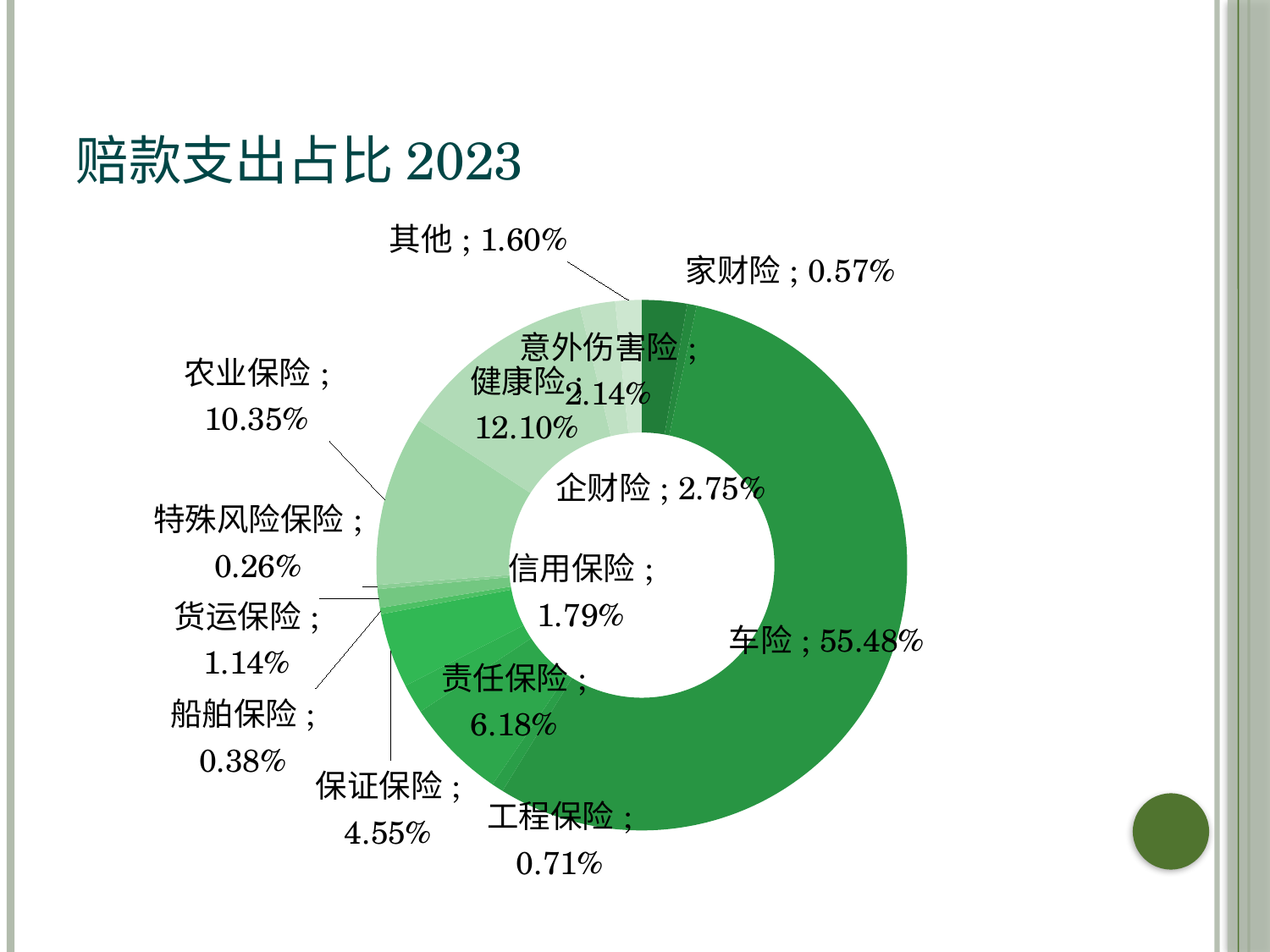

# 赔款支出占比2023

### Chart

| Category |  |
|---|---|
| 企财险 | 0.027469609126613052 |
| 家财险 | 0.005718159715728446 |
| 车险 | 0.5547634187394801 |
| 工程保险 | 0.0071339068636618675 |
| 责任保险 | 0.06183280344118197 |
| 信用保险 | 0.01794370675144941 |
| 保证保险 | 0.04547503272863288 |
| 船舶保险 | 0.0038283149429586684 |
| 货运保险 | 0.011359640920142137 |
| 特殊风险保险 | 0.0025547035720965027 |
| 农业保险 | 0.10350476902936227 |
| 健康险 | 0.1209687675331962 |
| 意外伤害险 | 0.021418552459322986 |
| 其他 | 0.016033289695156164 |